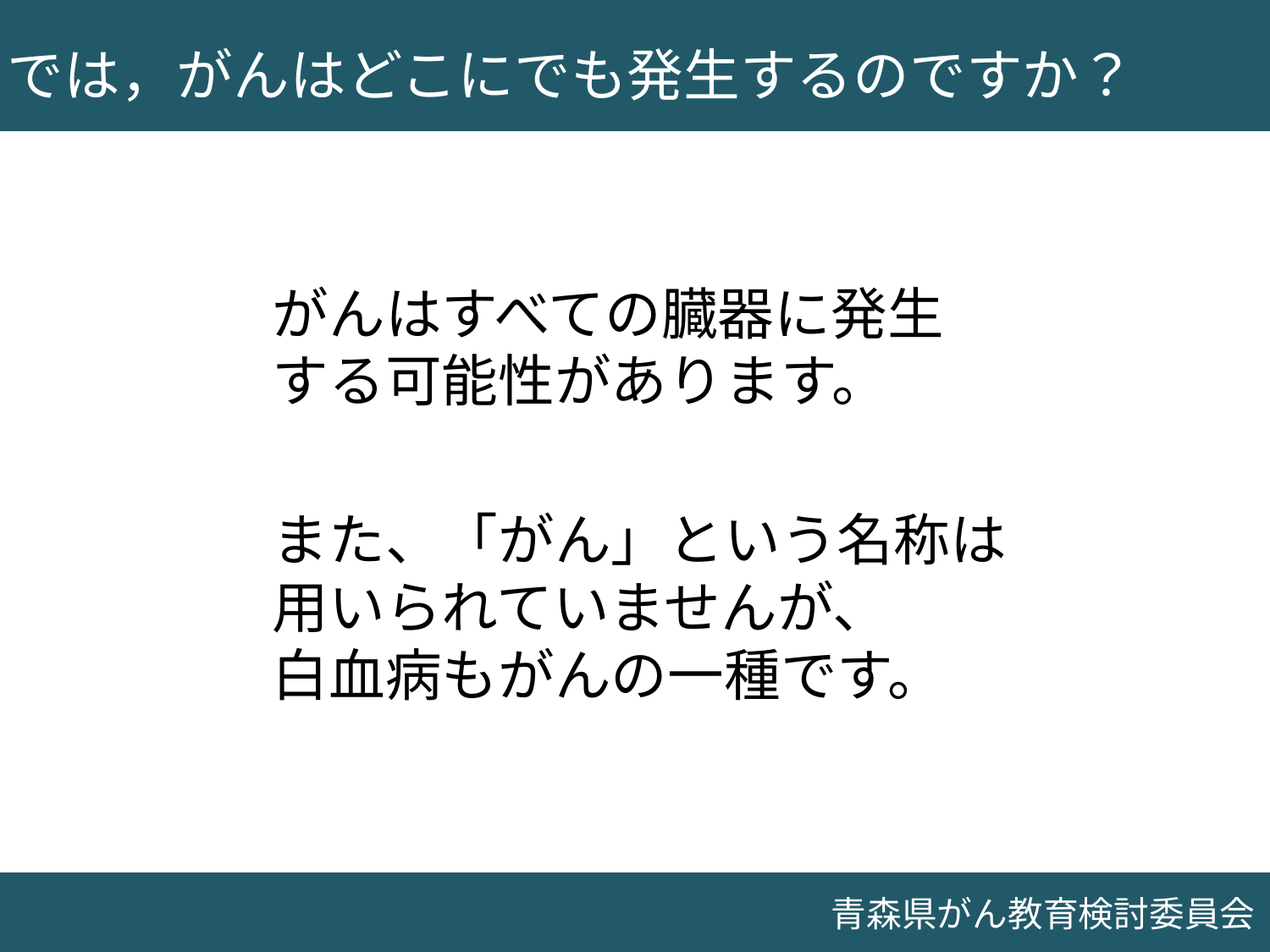

では，がんはどこにでも発生するのですか？
がんはすべての臓器に発生する可能性があります。
また、「がん」という名称は用いられていませんが、
白血病もがんの一種です。

青森県がん教育検討委員会